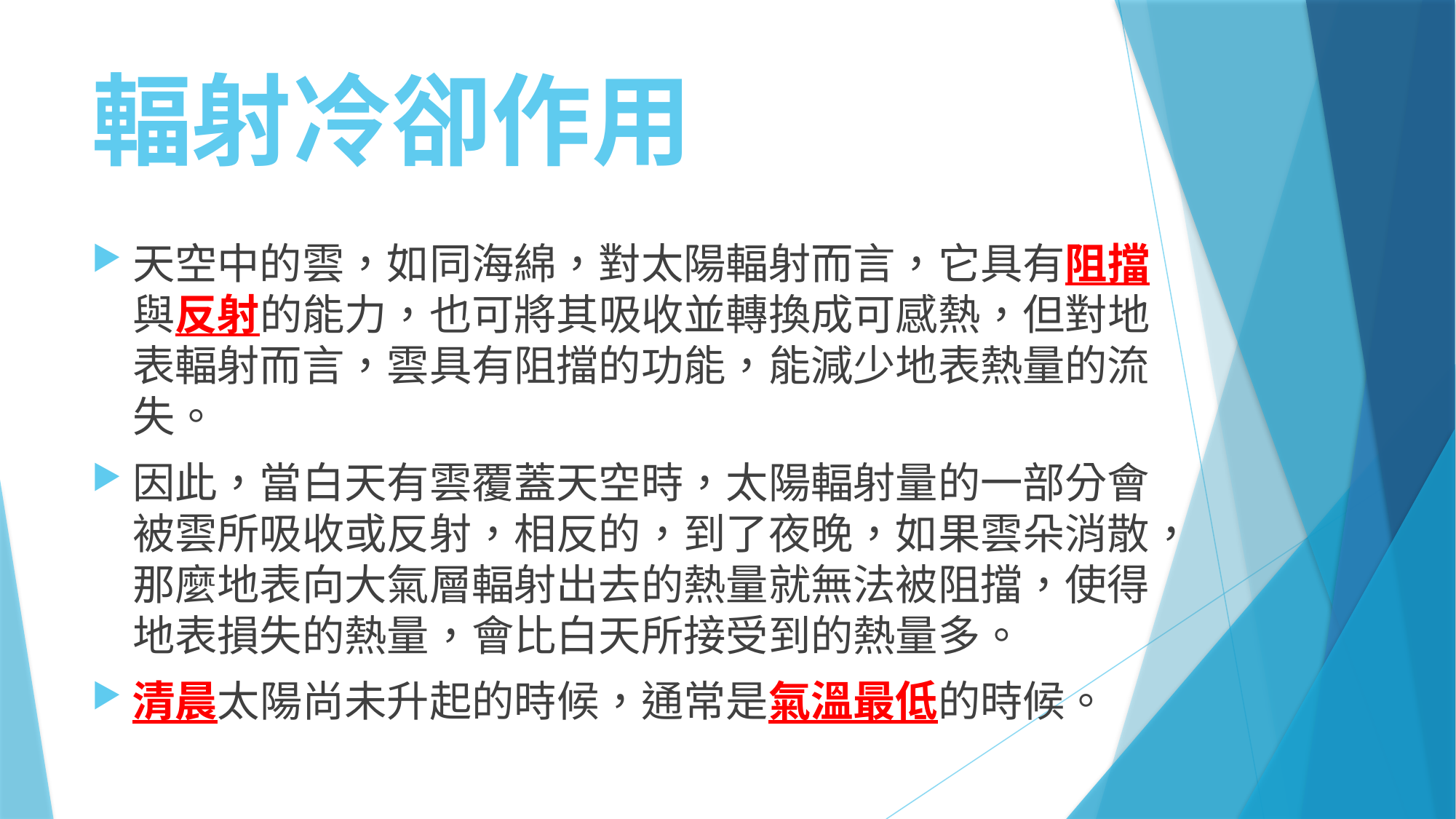

# 輻射冷卻作用
天空中的雲，如同海綿，對太陽輻射而言，它具有阻擋與反射的能力，也可將其吸收並轉換成可感熱，但對地表輻射而言，雲具有阻擋的功能，能減少地表熱量的流失。
因此，當白天有雲覆蓋天空時，太陽輻射量的一部分會被雲所吸收或反射，相反的，到了夜晚，如果雲朵消散，那麼地表向大氣層輻射出去的熱量就無法被阻擋，使得地表損失的熱量，會比白天所接受到的熱量多。
清晨太陽尚未升起的時候，通常是氣溫最低的時候。